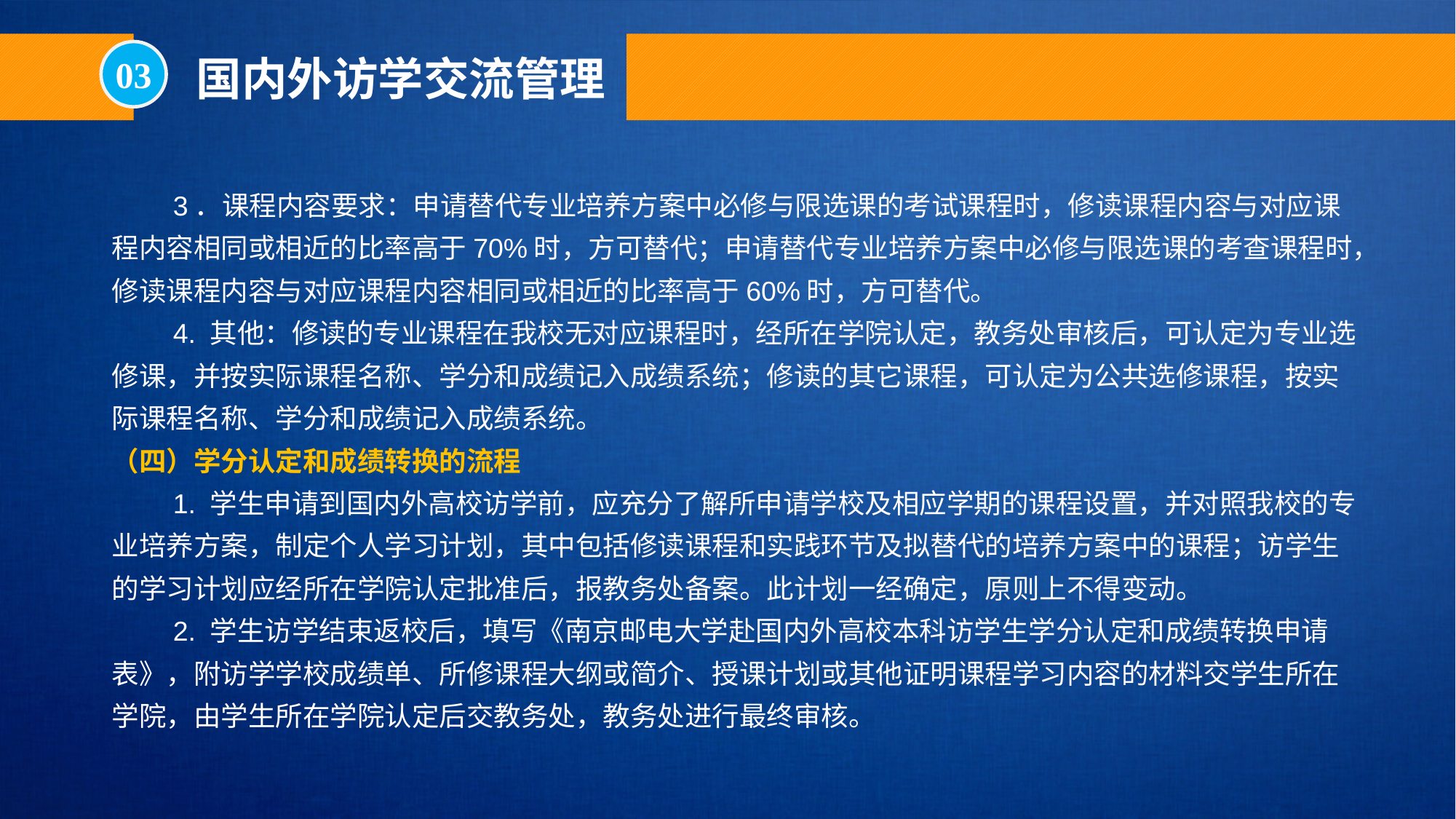

03
国内外访学交流管理
　　3．课程内容要求：申请替代专业培养方案中必修与限选课的考试课程时，修读课程内容与对应课程内容相同或相近的比率高于70%时，方可替代；申请替代专业培养方案中必修与限选课的考查课程时，修读课程内容与对应课程内容相同或相近的比率高于60%时，方可替代。
　　4. 其他：修读的专业课程在我校无对应课程时，经所在学院认定，教务处审核后，可认定为专业选修课，并按实际课程名称、学分和成绩记入成绩系统；修读的其它课程，可认定为公共选修课程，按实际课程名称、学分和成绩记入成绩系统。 
（四）学分认定和成绩转换的流程
　　1. 学生申请到国内外高校访学前，应充分了解所申请学校及相应学期的课程设置，并对照我校的专业培养方案，制定个人学习计划，其中包括修读课程和实践环节及拟替代的培养方案中的课程；访学生的学习计划应经所在学院认定批准后，报教务处备案。此计划一经确定，原则上不得变动。
　　2. 学生访学结束返校后，填写《南京邮电大学赴国内外高校本科访学生学分认定和成绩转换申请表》，附访学学校成绩单、所修课程大纲或简介、授课计划或其他证明课程学习内容的材料交学生所在学院，由学生所在学院认定后交教务处，教务处进行最终审核。